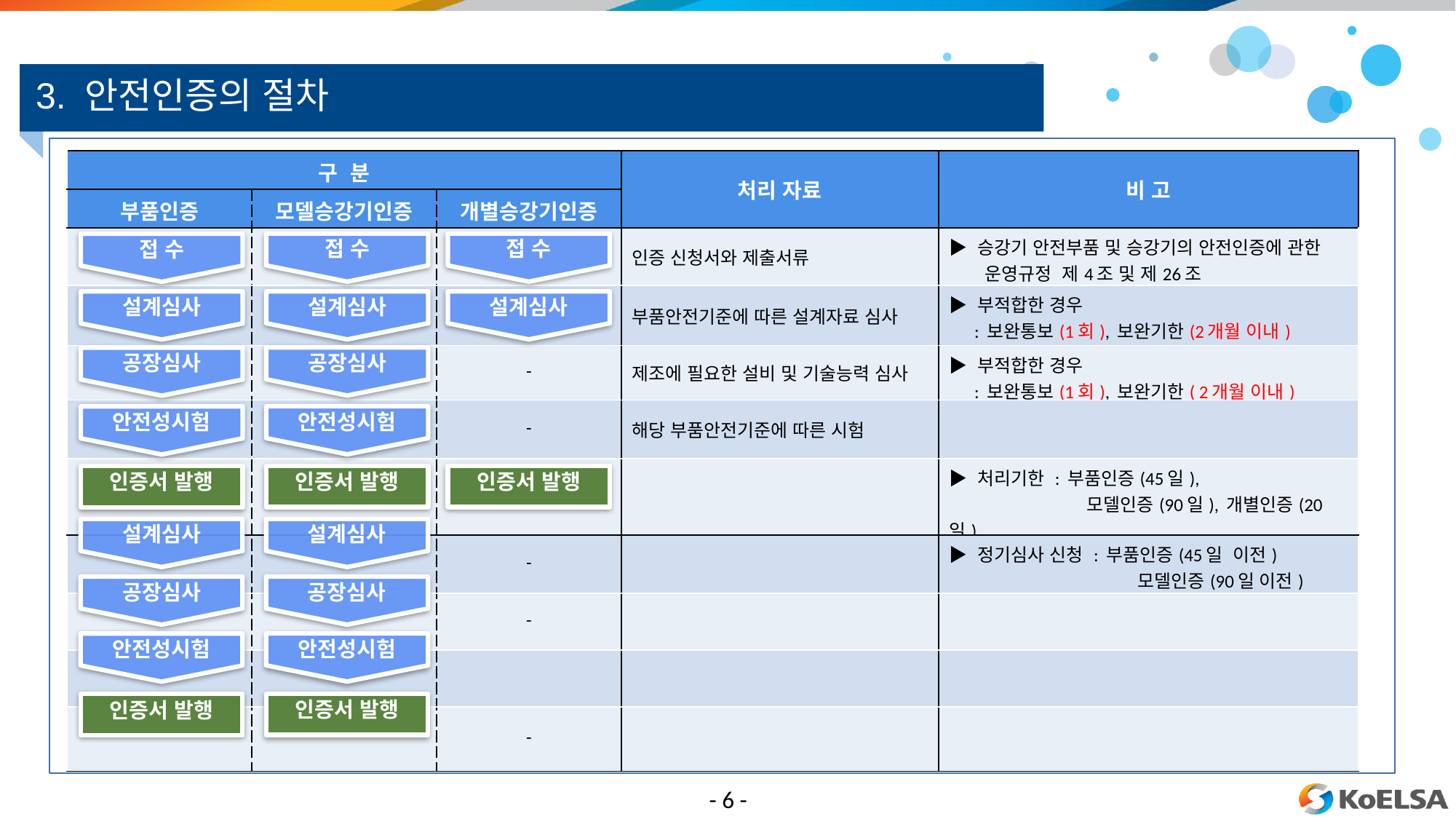

3. 안전인증의 절차

| 구 분 |  |  | 처리 자료 | 비 고 |
| --- | --- | --- | --- | --- |
| 부품인증 | 모델승강기인증 | 개별승강기인증 |  |  |
|  |  |  | 인증 신청서와 제출서류 | ▶ 승강기 안전부품 및 승강기의 안전인증에 관한 운영규정 제4조 및 제26조 |
|  |  |  | 부품안전기준에 따른 설계자료 심사 | ▶ 부적합한 경우 : 보완통보(1회), 보완기한(2개월 이내) |
|  |  | - | 제조에 필요한 설비 및 기술능력 심사 | ▶ 부적합한 경우 : 보완통보(1회), 보완기한( 2개월 이내) |
|  |  | - | 해당 부품안전기준에 따른 시험 |  |
|  |  |  |  | ▶ 처리기한 : 부품인증(45일), 모델인증(90일), 개별인증(20일) |
|  |  | - |  | ▶ 정기심사 신청 : 부품인증(45일 이전) 모델인증(90일 이전) |
|  |  | - |  |  |
|  |  |  |  |  |
|  |  | - |  |  |
접 수
접 수
접 수
설계심사
설계심사
설계심사
공장심사
공장심사
안전성시험
안전성시험
인증서 발행
인증서 발행
인증서 발행
설계심사
설계심사
공장심사
공장심사
안전성시험
안전성시험
인증서 발행
인증서 발행